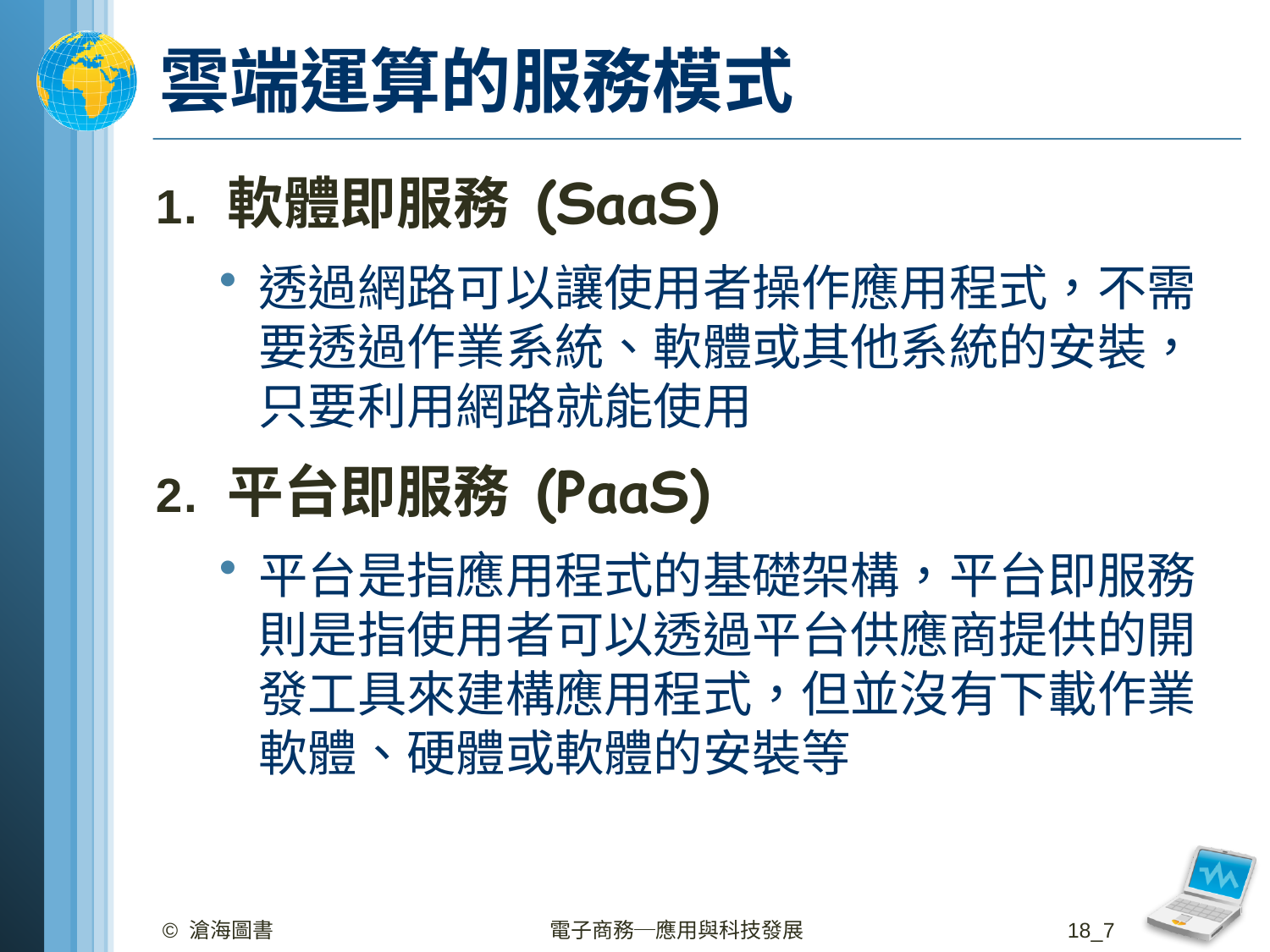

# 雲端運算的服務模式
軟體即服務 (SaaS)
透過網路可以讓使用者操作應用程式，不需要透過作業系統、軟體或其他系統的安裝，只要利用網路就能使用
平台即服務 (PaaS)
平台是指應用程式的基礎架構，平台即服務則是指使用者可以透過平台供應商提供的開發工具來建構應用程式，但並沒有下載作業軟體、硬體或軟體的安裝等
© 滄海圖書
電子商務─應用與科技發展
18_7